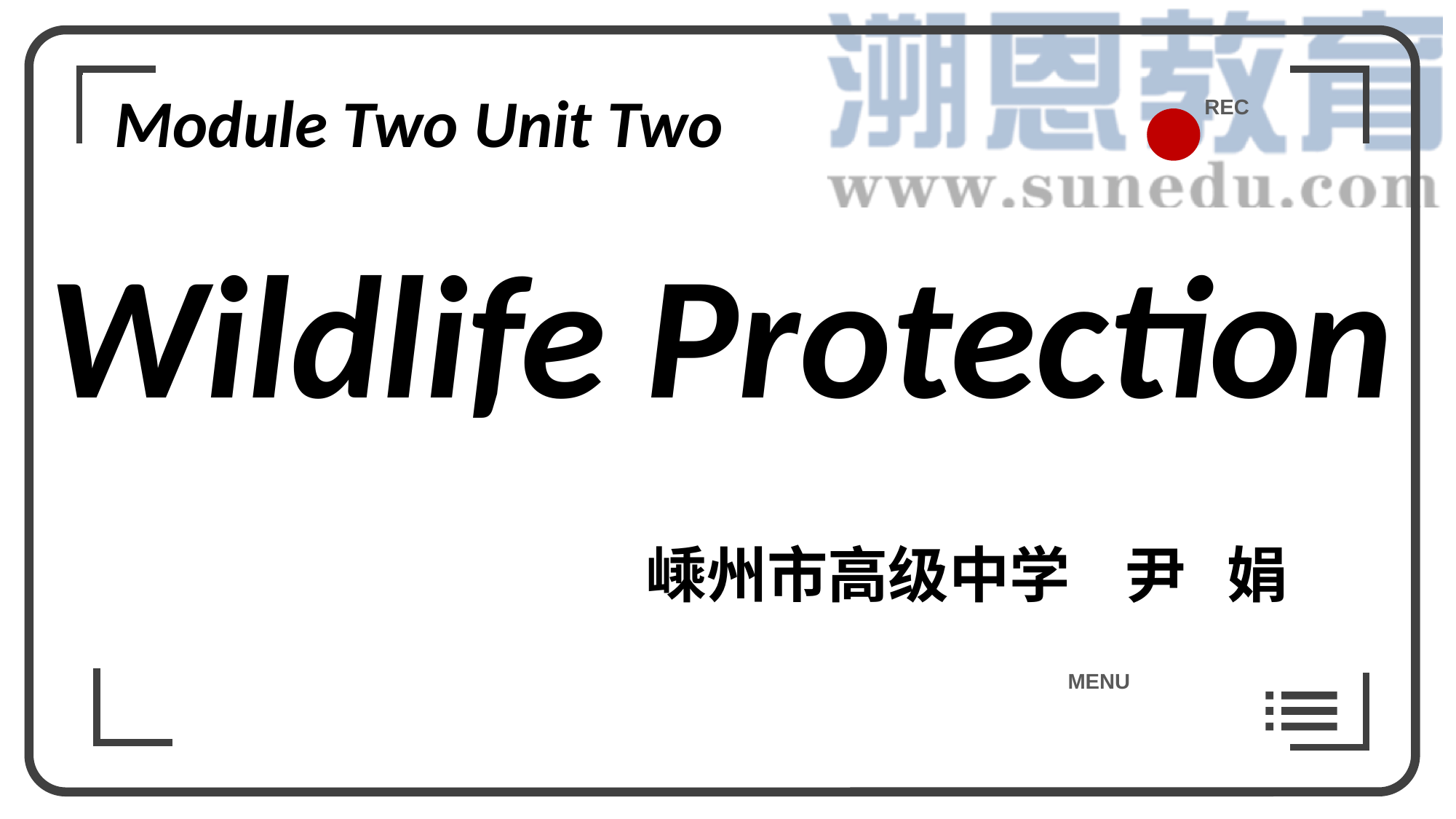

REC
25FPS
4K

HD

MENU

Module Two Unit Two
Wildlife Protection
嵊州市高级中学    尹   娟